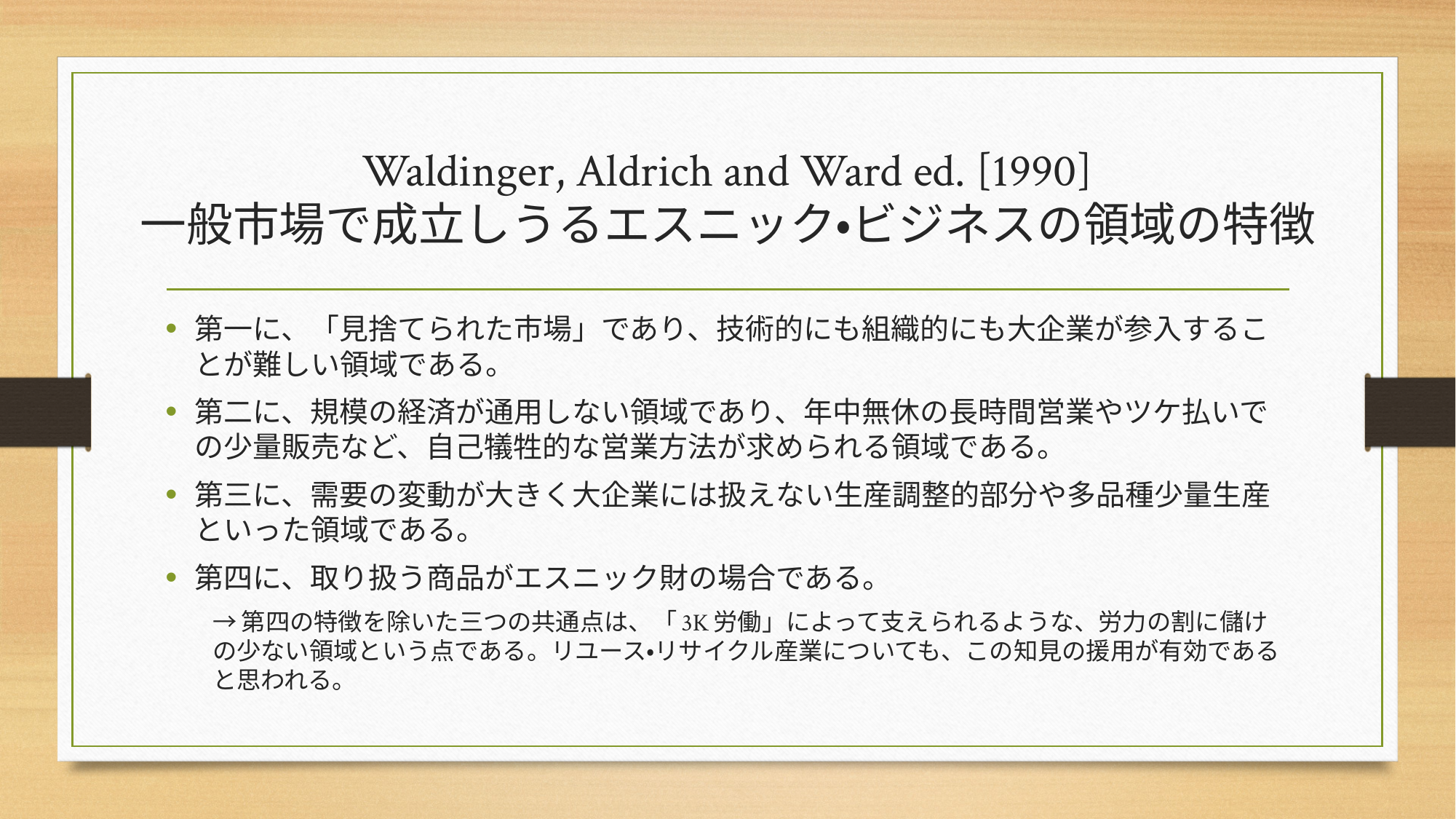

# Waldinger, Aldrich and Ward ed. [1990] 一般市場で成立しうるエスニック・ビジネスの領域の特徴
第一に、「見捨てられた市場」であり、技術的にも組織的にも大企業が参入することが難しい領域である。
第二に、規模の経済が通用しない領域であり、年中無休の長時間営業やツケ払いでの少量販売など、自己犠牲的な営業方法が求められる領域である。
第三に、需要の変動が大きく大企業には扱えない生産調整的部分や多品種少量生産といった領域である。
第四に、取り扱う商品がエスニック財の場合である。
→第四の特徴を除いた三つの共通点は、「3K労働」によって支えられるような、労力の割に儲けの少ない領域という点である。リユース・リサイクル産業についても、この知見の援用が有効であると思われる。